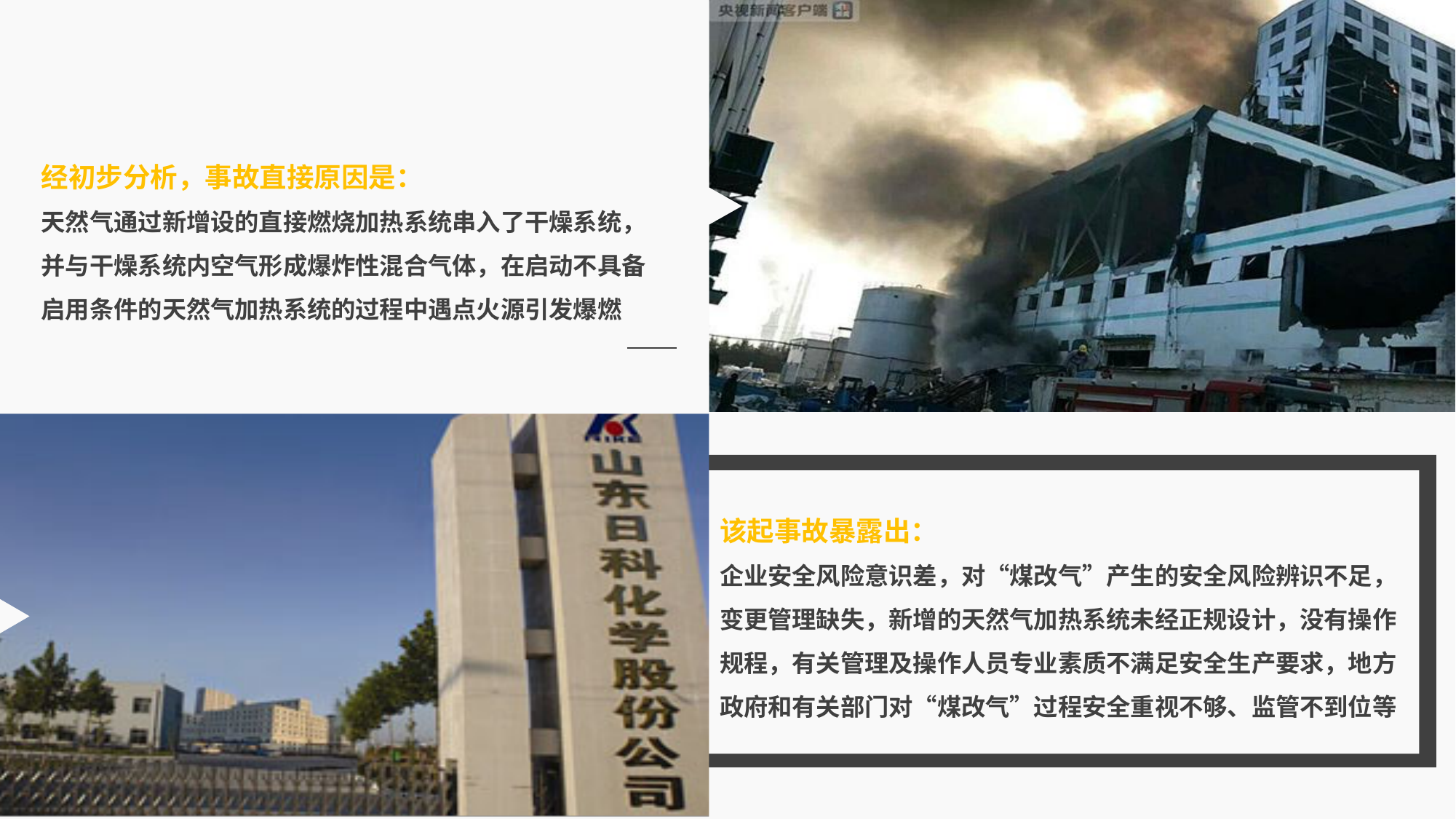

经初步分析，事故直接原因是：
天然气通过新增设的直接燃烧加热系统串入了干燥系统，并与干燥系统内空气形成爆炸性混合气体，在启动不具备启用条件的天然气加热系统的过程中遇点火源引发爆燃

该起事故暴露出：
企业安全风险意识差，对“煤改气”产生的安全风险辨识不足，变更管理缺失，新增的天然气加热系统未经正规设计，没有操作规程，有关管理及操作人员专业素质不满足安全生产要求，地方政府和有关部门对“煤改气”过程安全重视不够、监管不到位等